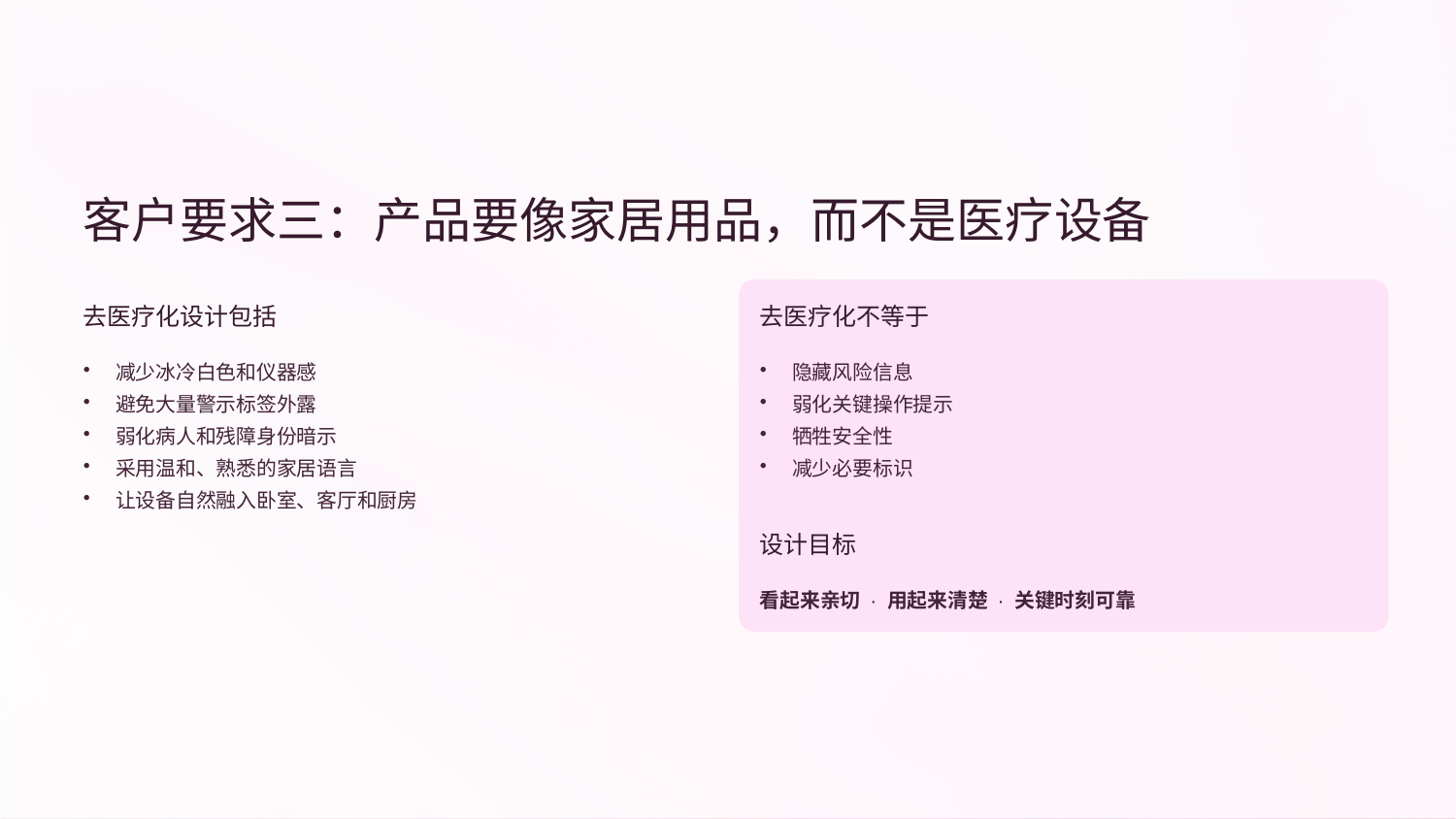

客户要求三：产品要像家居用品，而不是医疗设备

去医疗化设计包括
去医疗化不等于
减少冰冷白色和仪器感
避免大量警示标签外露
弱化病人和残障身份暗示
采用温和、熟悉的家居语言
让设备自然融入卧室、客厅和厨房
隐藏风险信息
弱化关键操作提示
牺牲安全性
减少必要标识
设计目标
看起来亲切 · 用起来清楚 · 关键时刻可靠